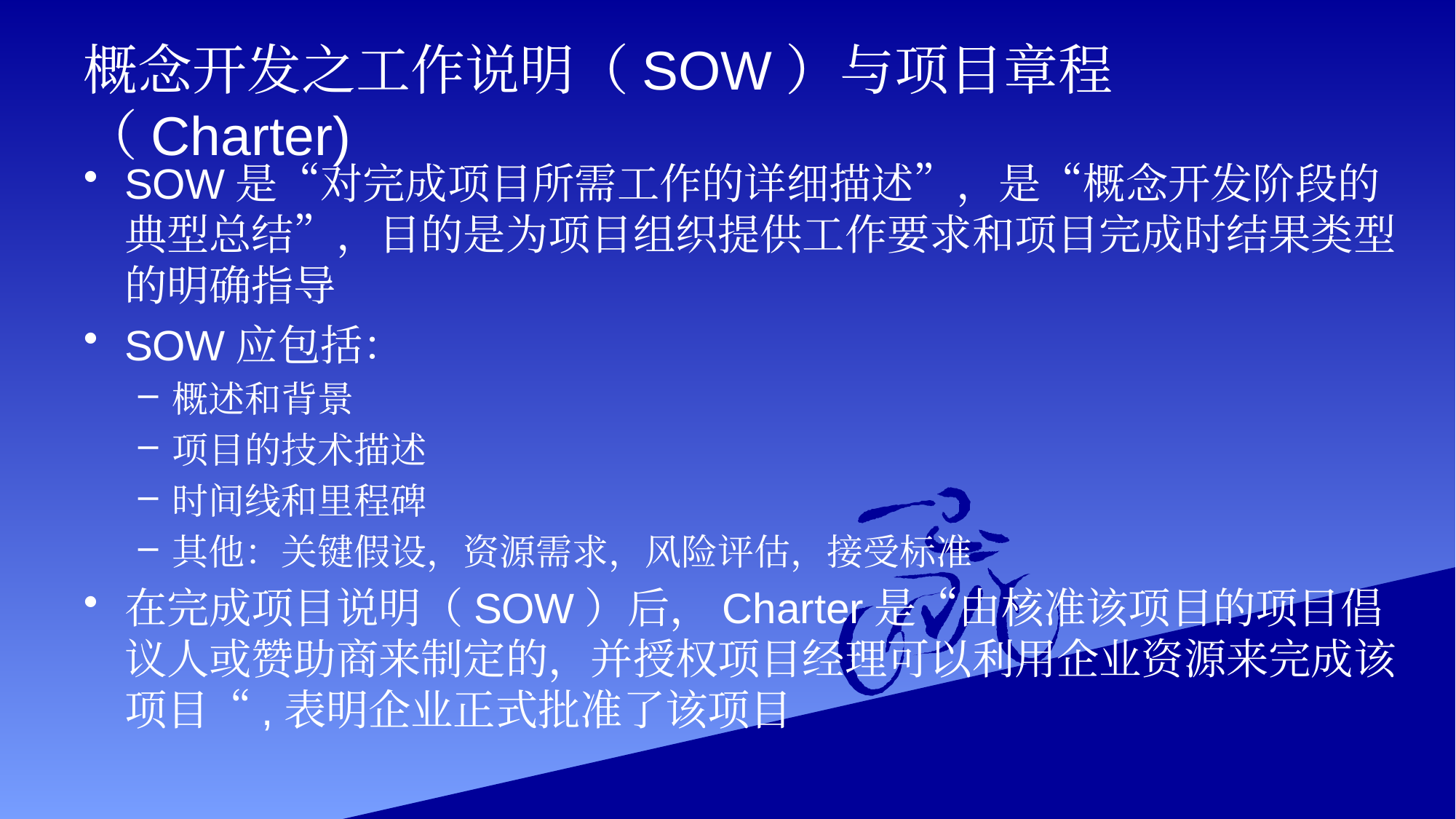

# 概念开发之工作说明（SOW）与项目章程（Charter)
SOW是“对完成项目所需工作的详细描述”，是“概念开发阶段的典型总结”，目的是为项目组织提供工作要求和项目完成时结果类型的明确指导
SOW应包括：
概述和背景
项目的技术描述
时间线和里程碑
其他：关键假设，资源需求，风险评估，接受标准
在完成项目说明（SOW）后，Charter是“由核准该项目的项目倡议人或赞助商来制定的，并授权项目经理可以利用企业资源来完成该项目“,表明企业正式批准了该项目